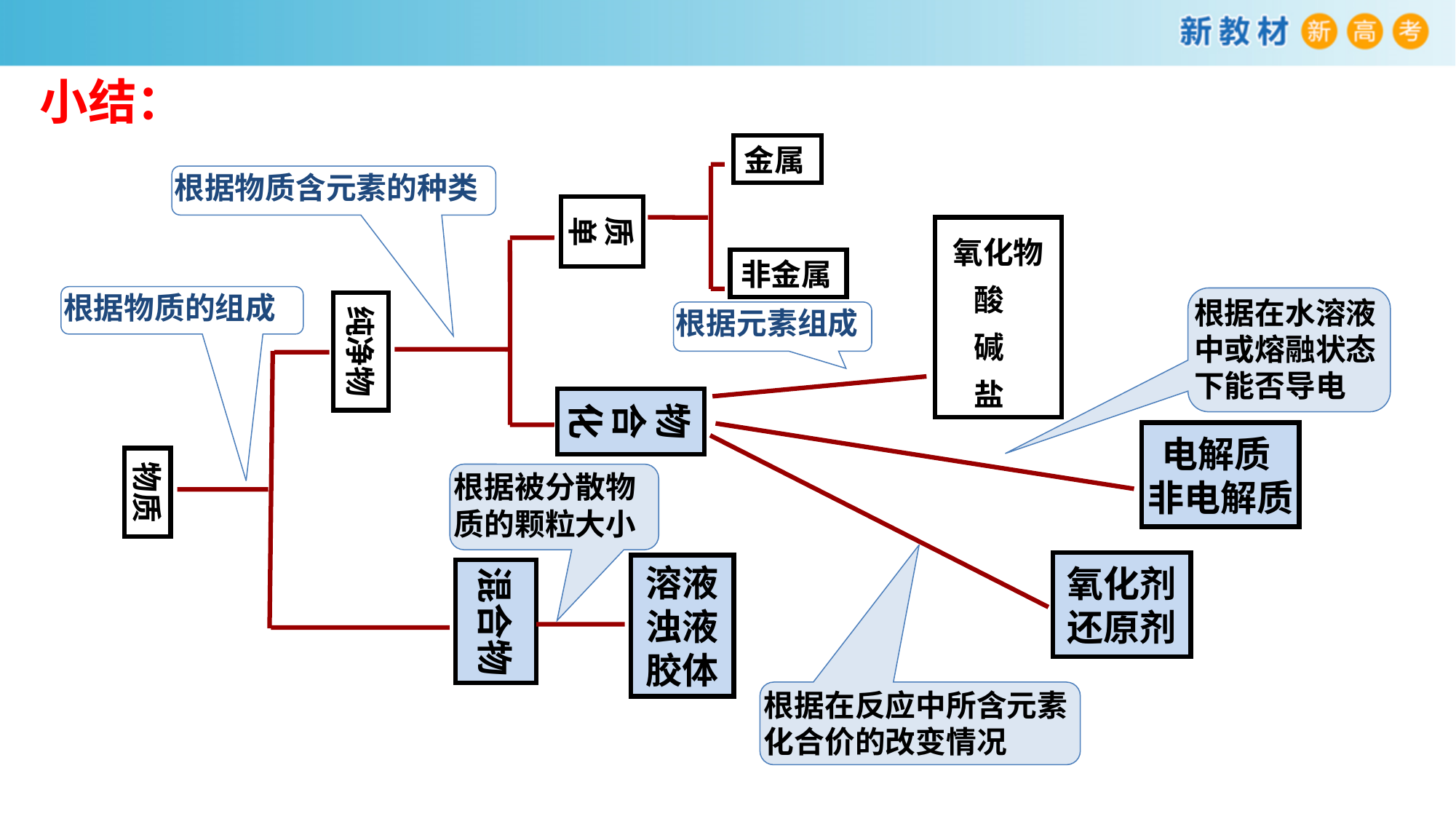

小结：
金属

非金属
根据物质含元素的种类
质
单

物
合
化
氧化物
  酸
  碱
  盐

根据物质的组成
根据在水溶液中或熔融状态下能否导电
纯净物

混合物

根据元素组成
 电解质
非电解质

氧化剂
还原剂
物质
根据被分散物质的颗粒大小
溶液
浊液
胶体

根据在反应中所含元素化合价的改变情况